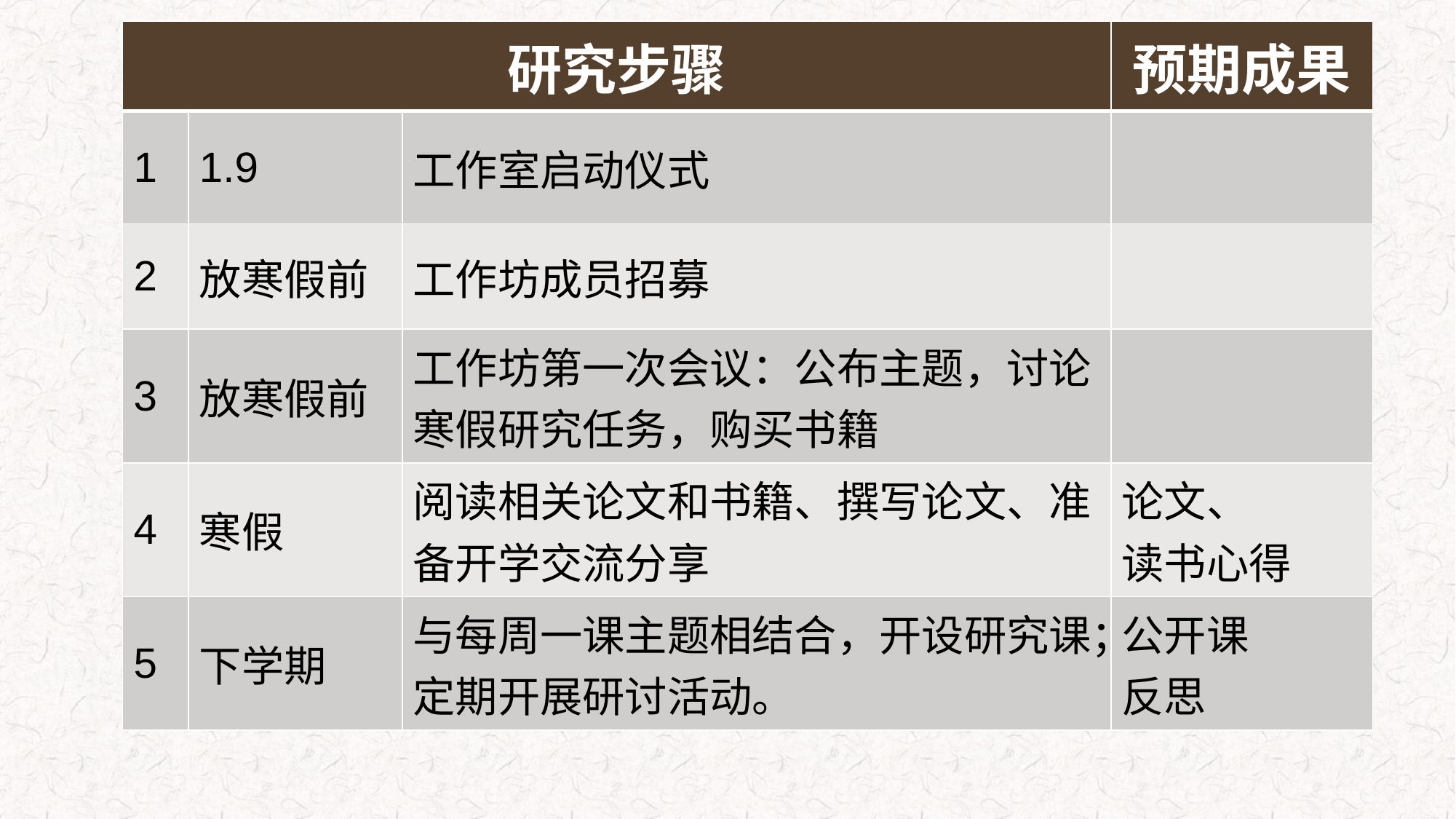

| 研究步骤 |  |  | 预期成果 |
| --- | --- | --- | --- |
| 1 | 1.9 | 工作室启动仪式 |  |
| 2 | 放寒假前 | 工作坊成员招募 |  |
| 3 | 放寒假前 | 工作坊第一次会议：公布主题，讨论寒假研究任务，购买书籍 |  |
| 4 | 寒假 | 阅读相关论文和书籍、撰写论文、准备开学交流分享 | 论文、 读书心得 |
| 5 | 下学期 | 与每周一课主题相结合，开设研究课； 定期开展研讨活动。 | 公开课 反思 |